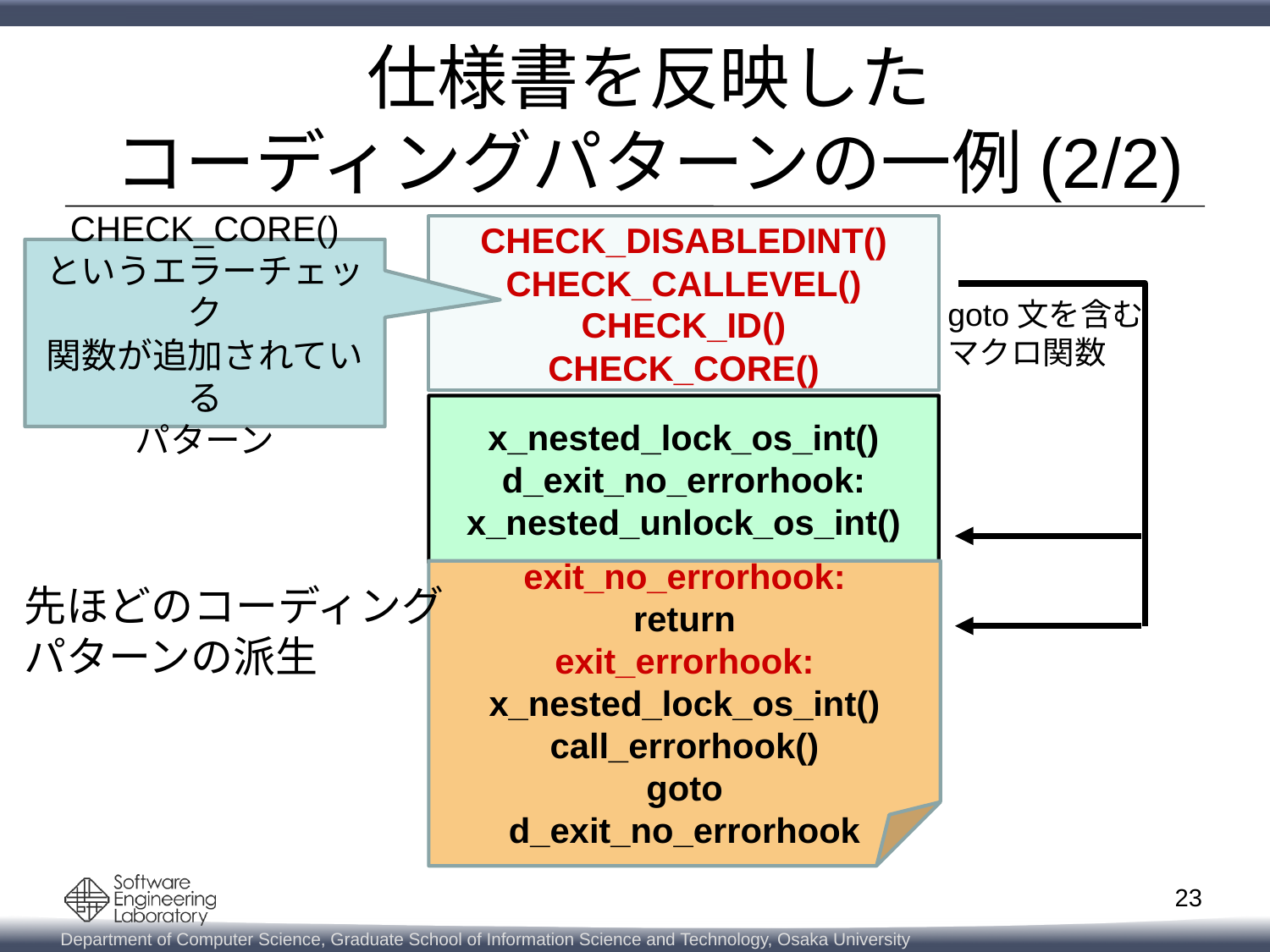

# 仕様書を反映した コーディングパターンの一例(2/2)
CHECK_DISABLEDINT()
CHECK_CALLEVEL()
CHECK_ID()
CHECK_CORE()
CHECK_CORE()
というエラーチェック
関数が追加されている
パターン
goto文を含む
マクロ関数

x_nested_lock_os_int()
d_exit_no_errorhook:
x_nested_unlock_os_int()

exit_no_errorhook:
return
exit_errorhook:
x_nested_lock_os_int()
call_errorhook()
goto
d_exit_no_errorhook
先ほどのコーディング
パターンの派生
23